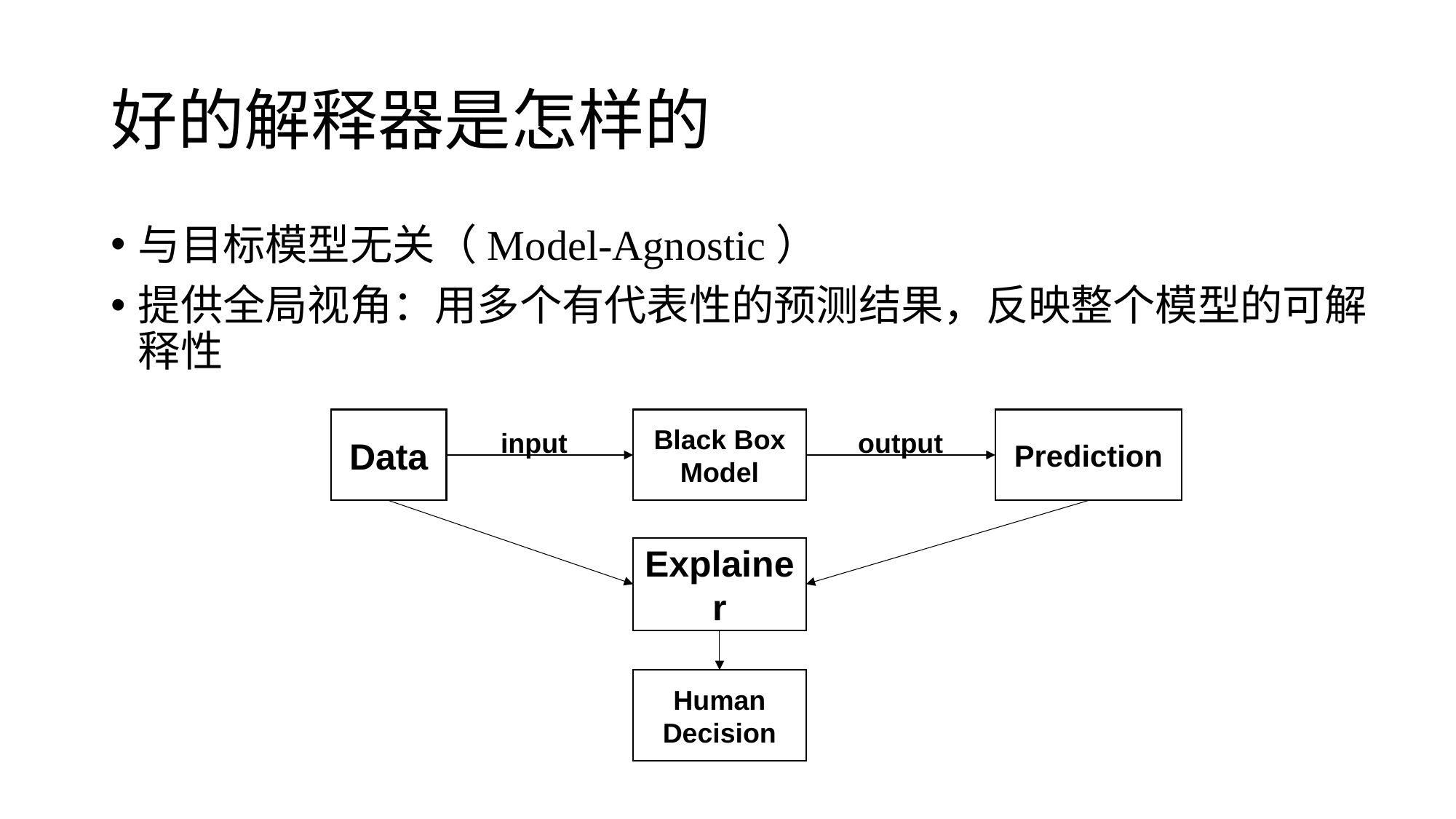

# 好的解释器是怎样的
与目标模型无关（Model-Agnostic）
提供全局视角：用多个有代表性的预测结果，反映整个模型的可解释性
Data
Prediction
Black Box Model
input
output
Explainer
Human Decision